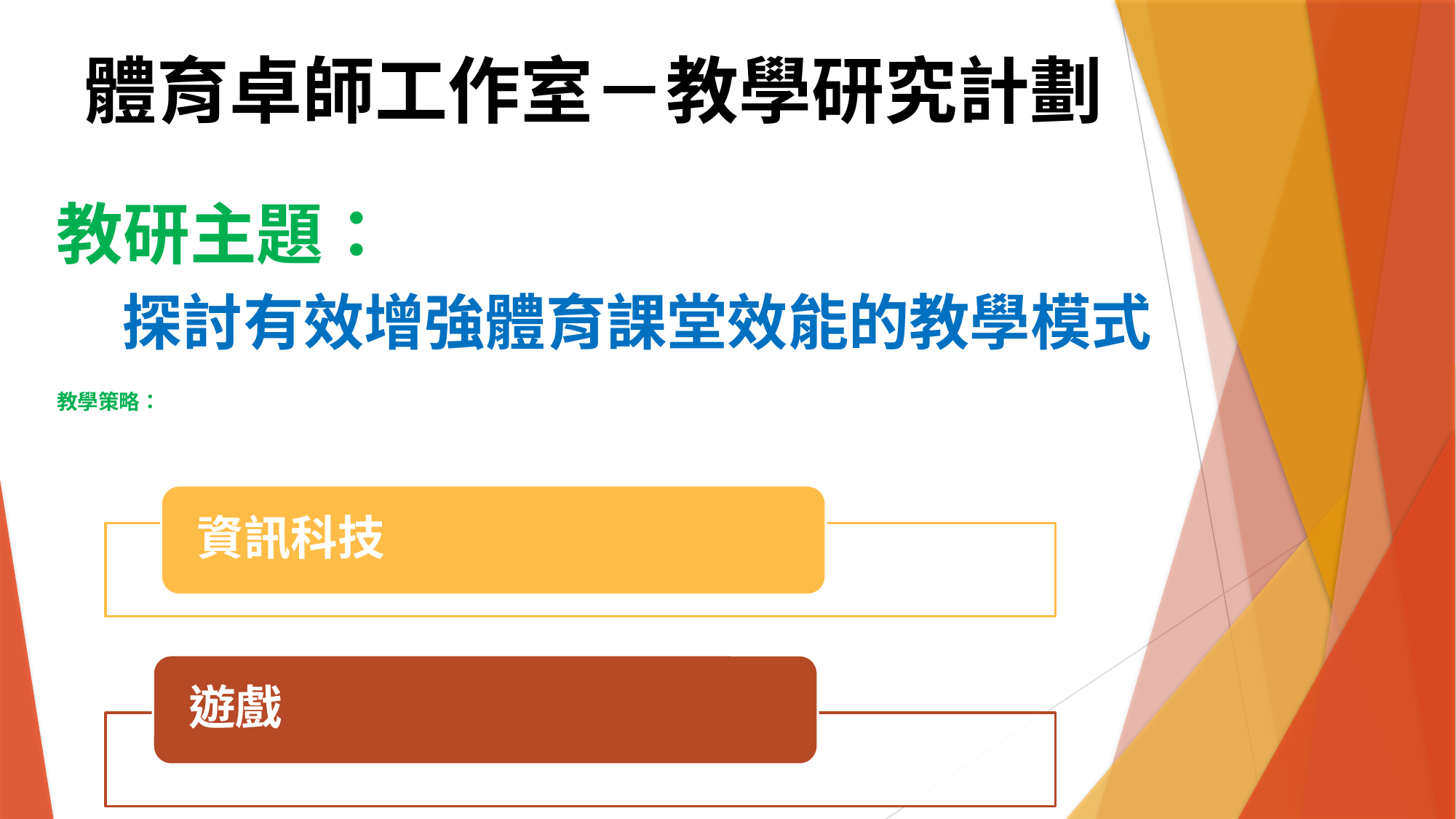

體育卓師工作室－教學研究計劃
教研主題：
探討有效增強體育課堂效能的教學模式
# 教學策略：
資訊科技
遊戲